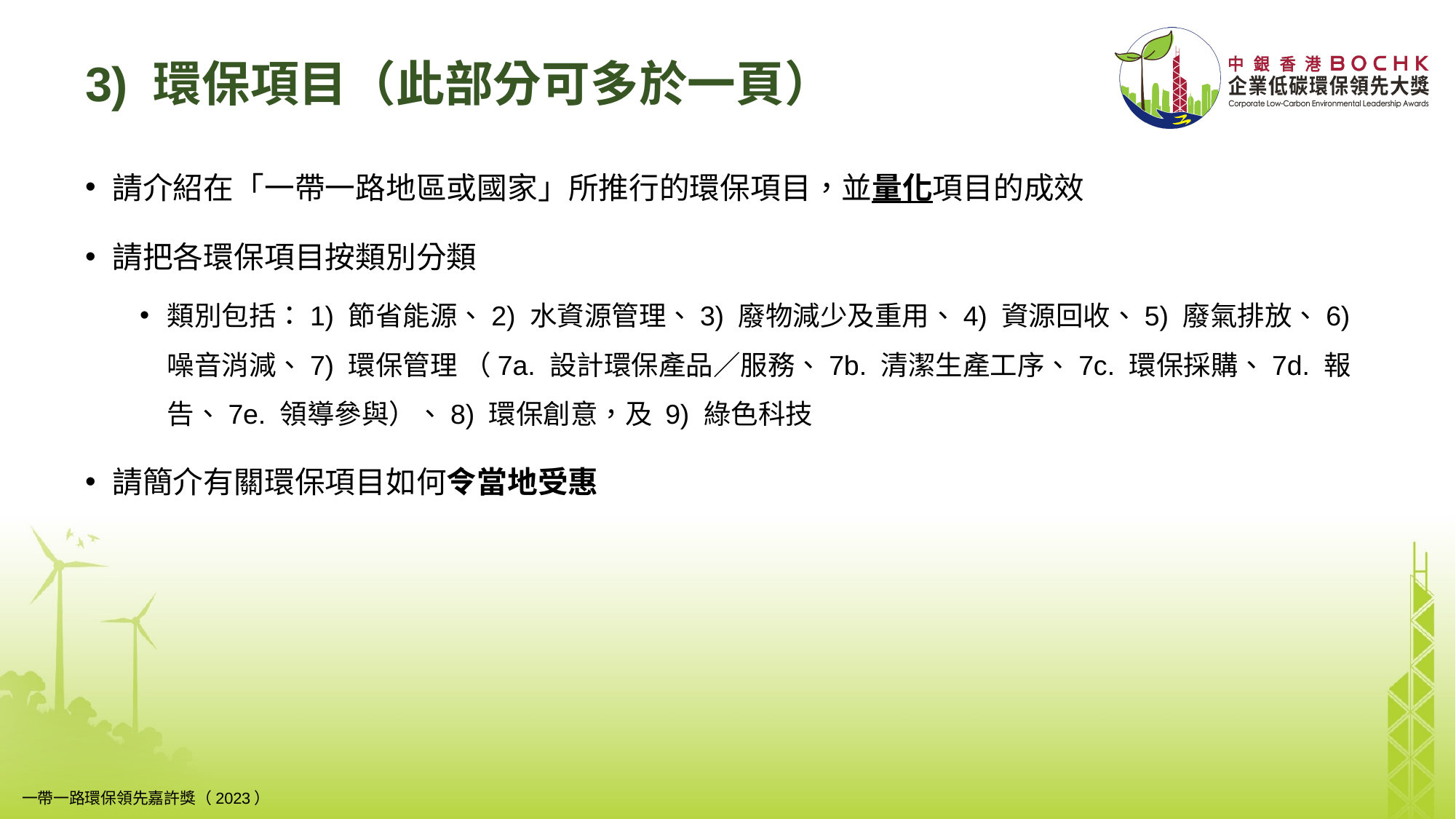

# 3) 環保項目（此部分可多於一頁）
請介紹在「一帶一路地區或國家」所推行的環保項目，並量化項目的成效
請把各環保項目按類別分類
類別包括：1) 節省能源、2) 水資源管理、3) 廢物減少及重用、4) 資源回收、5) 廢氣排放、6) 噪音消減、7) 環保管理 （7a. 設計環保產品／服務、7b. 清潔生產工序、7c. 環保採購、7d. 報告、7e. 領導參與）、8) 環保創意，及 9) 綠色科技
請簡介有關環保項目如何令當地受惠